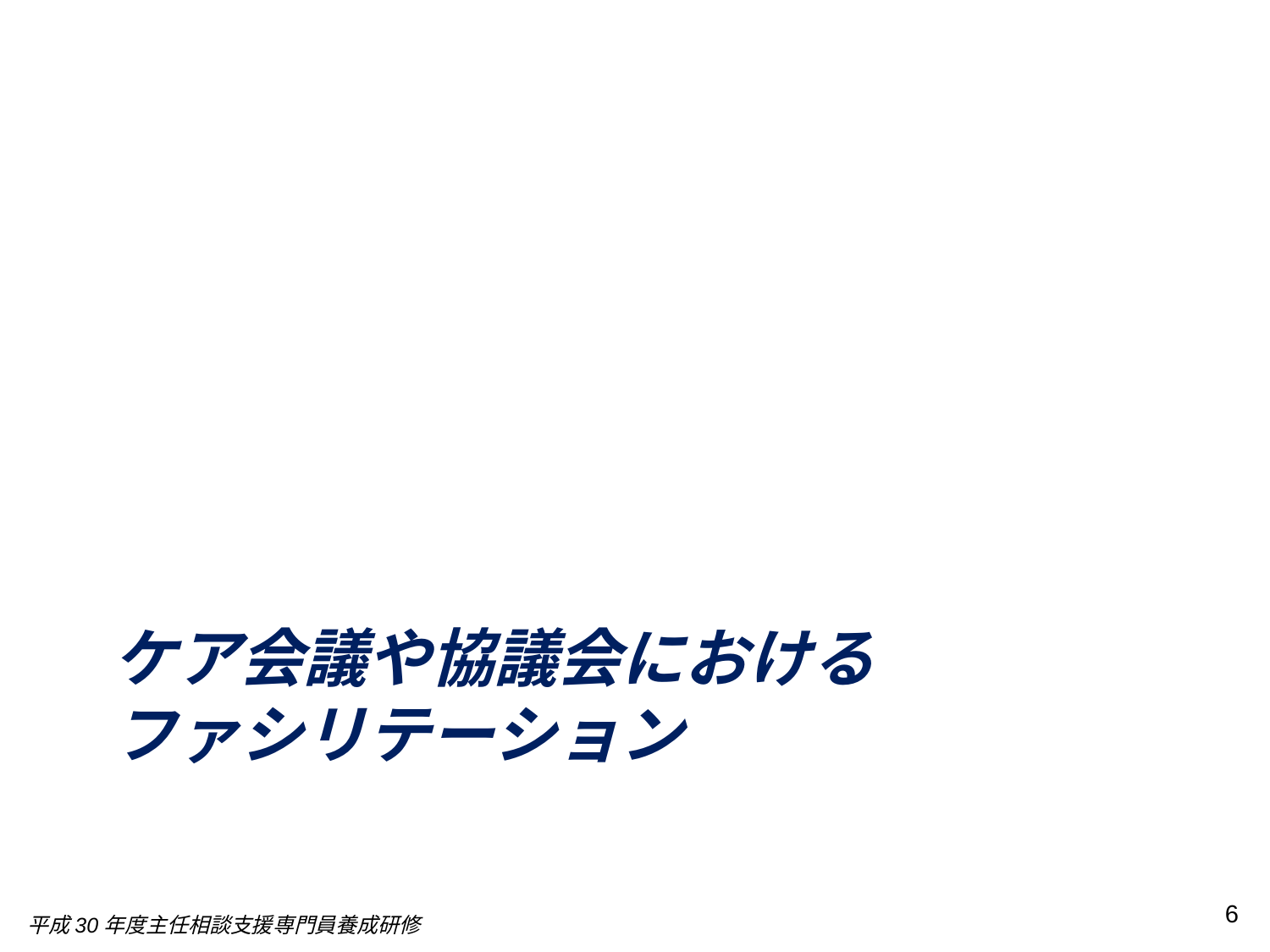

# ケア会議や協議会における ファシリテーション
6
平成30年度主任相談支援専門員養成研修